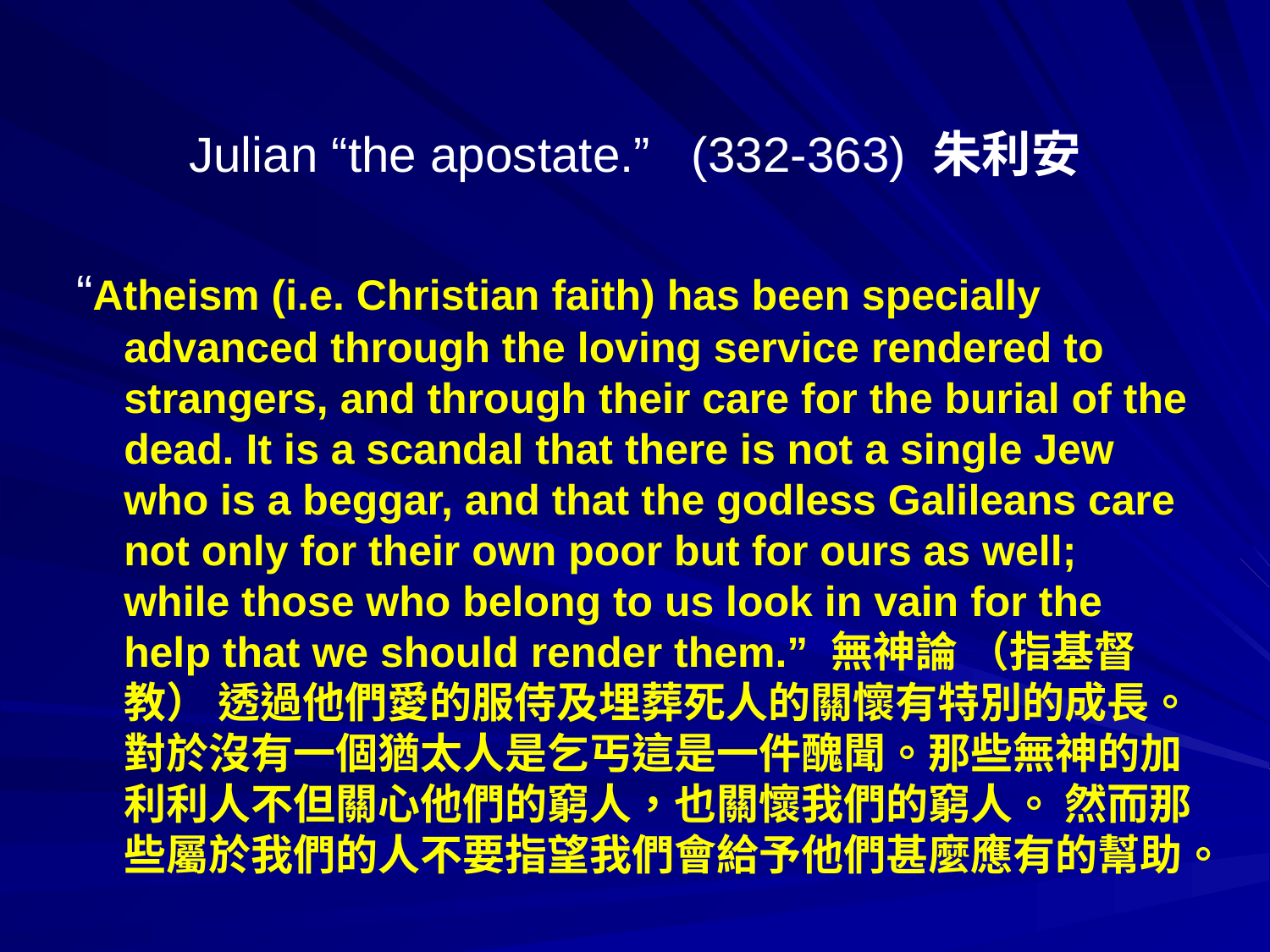

Julian “the apostate.”   (332-363) 朱利安

“Atheism (i.e. Christian faith) has been specially advanced through the loving service rendered to strangers, and through their care for the burial of the dead. It is a scandal that there is not a single Jew who is a beggar, and that the godless Galileans care not only for their own poor but for ours as well; while those who belong to us look in vain for the help that we should render them.” 無神論 （指基督教） 透過他們愛的服侍及埋葬死人的關懷有特別的成長。對於沒有一個猶太人是乞丐這是一件醜聞。那些無神的加利利人不但關心他們的窮人，也關懷我們的窮人。 然而那些屬於我們的人不要指望我們會給予他們甚麼應有的幫助。